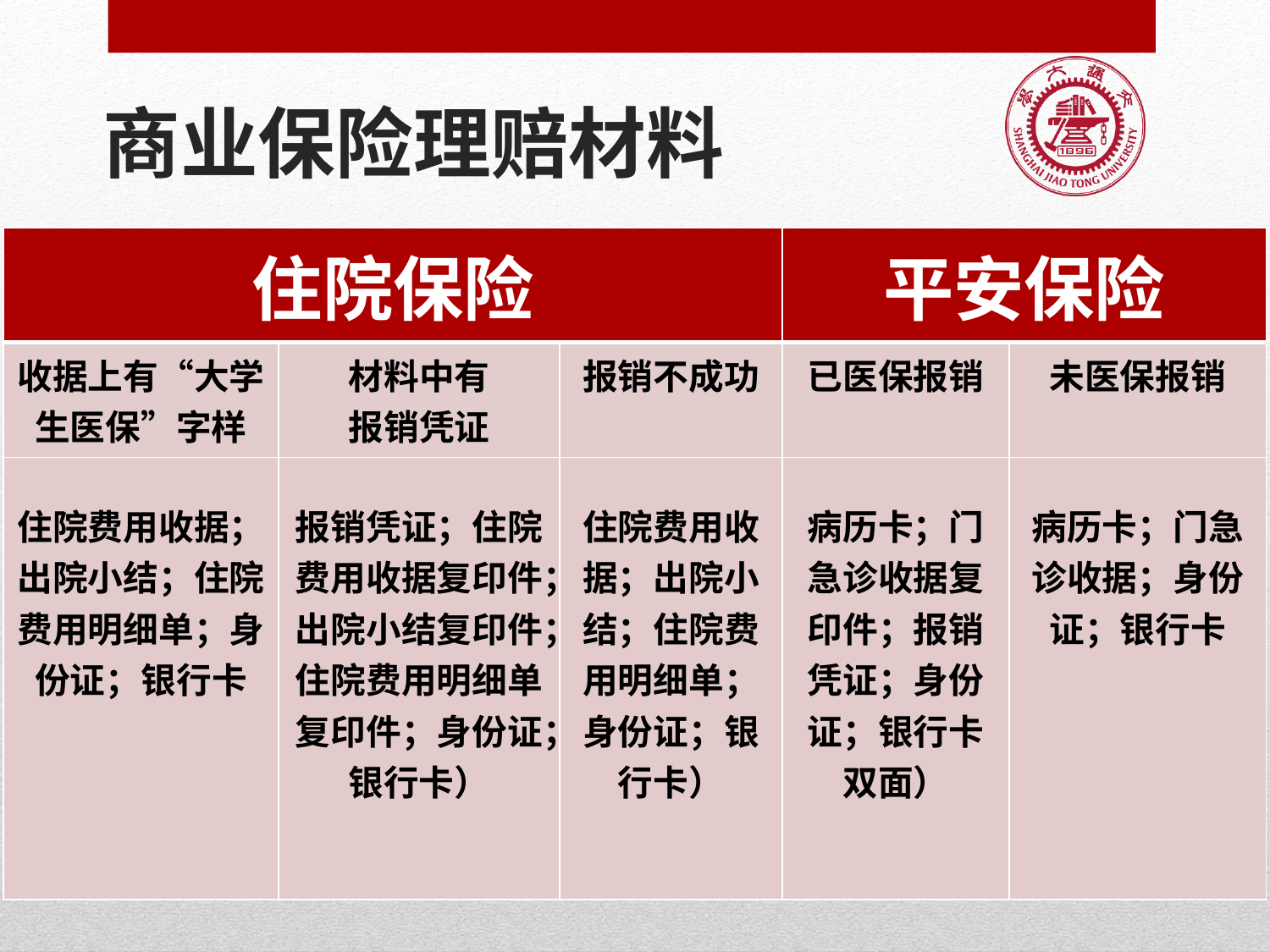

# 商业保险理赔材料
| 住院保险 |  |  | 平安保险 |  |
| --- | --- | --- | --- | --- |
| 收据上有“大学生医保”字样 | 材料中有 报销凭证 | 报销不成功 | 已医保报销 | 未医保报销 |
| 住院费用收据；出院小结；住院费用明细单；身份证；银行卡 | 报销凭证；住院费用收据复印件；出院小结复印件；住院费用明细单复印件；身份证； 银行卡） | 住院费用收据；出院小结；住院费用明细单；身份证；银行卡） | 病历卡；门急诊收据复印件；报销凭证；身份证；银行卡双面） | 病历卡；门急诊收据；身份证；银行卡 |